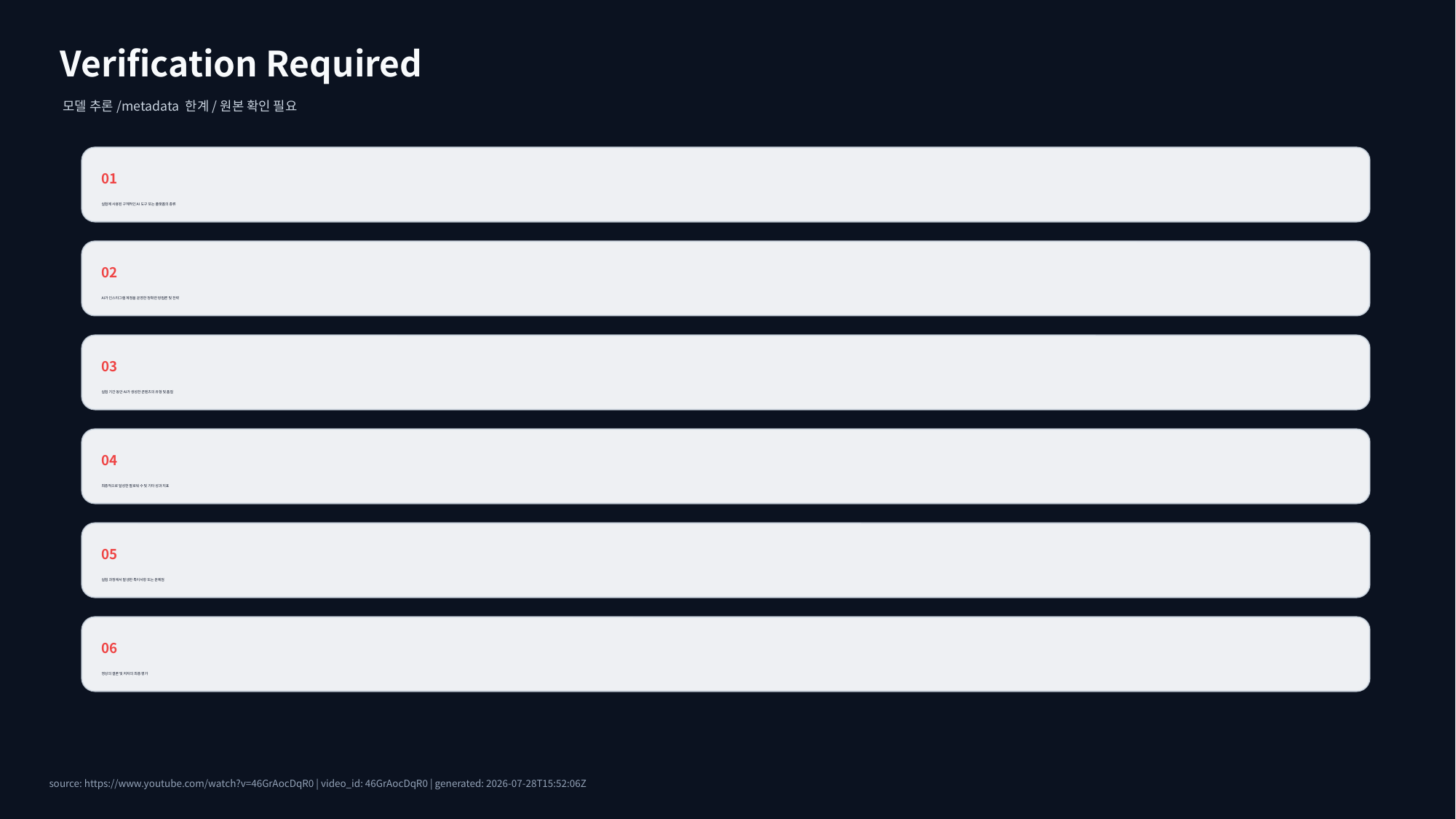

Verification Required
모델 추론/metadata 한계/원본 확인 필요

01
실험에 사용된 구체적인 AI 도구 또는 플랫폼의 종류

02
AI가 인스타그램 계정을 운영한 정확한 방법론 및 전략

03
실험 기간 동안 AI가 생성한 콘텐츠의 유형 및 품질

04
최종적으로 달성한 팔로워 수 및 기타 성과 지표

05
실험 과정에서 발생한 특이사항 또는 문제점

06
영상의 결론 및 저자의 최종 평가
source: https://www.youtube.com/watch?v=46GrAocDqR0 | video_id: 46GrAocDqR0 | generated: 2026-07-28T15:52:06Z